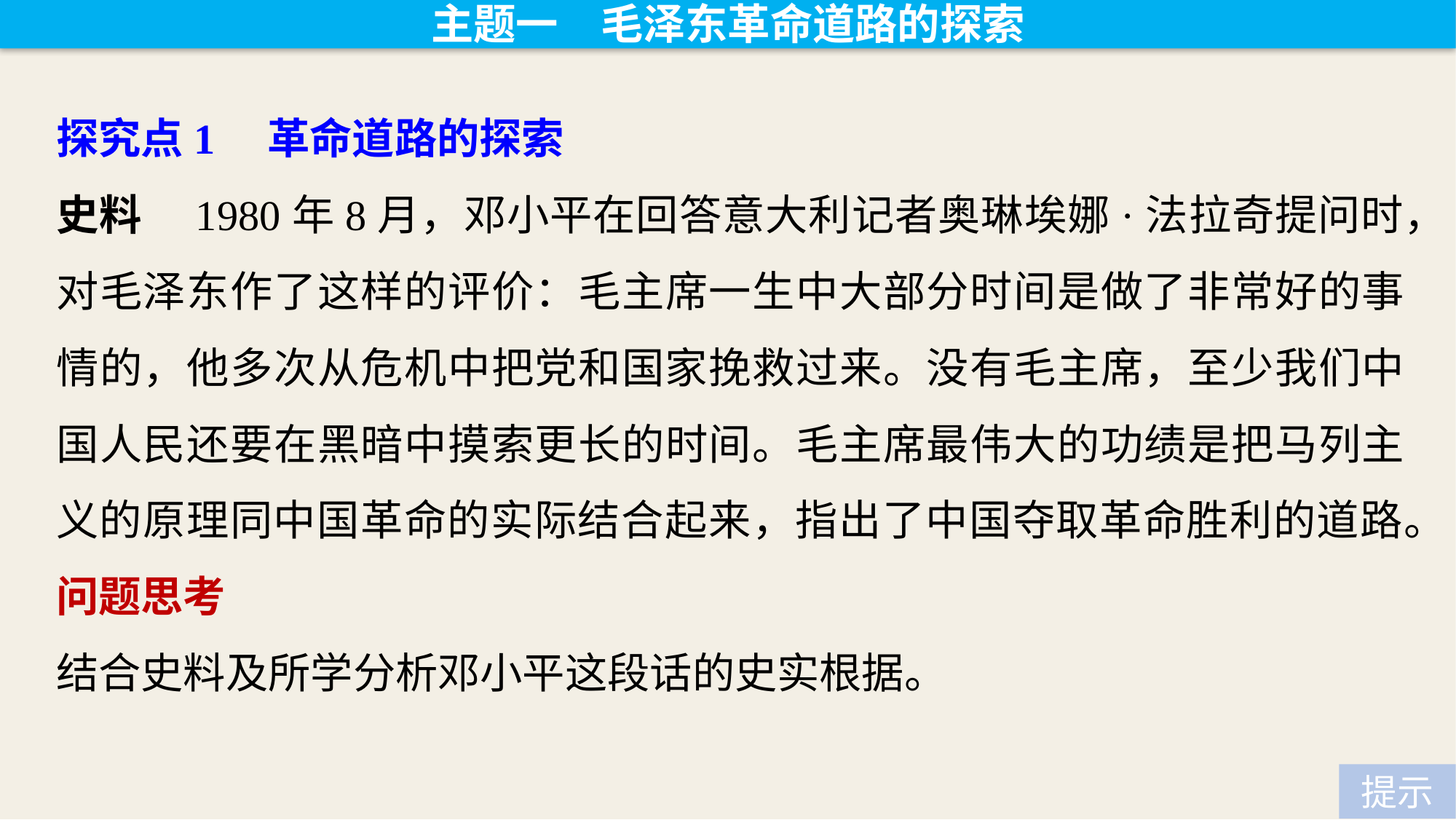

主题一　毛泽东革命道路的探索
探究点1　革命道路的探索
史料　1980年8月，邓小平在回答意大利记者奥琳埃娜·法拉奇提问时，对毛泽东作了这样的评价：毛主席一生中大部分时间是做了非常好的事情的，他多次从危机中把党和国家挽救过来。没有毛主席，至少我们中国人民还要在黑暗中摸索更长的时间。毛主席最伟大的功绩是把马列主义的原理同中国革命的实际结合起来，指出了中国夺取革命胜利的道路。
问题思考
结合史料及所学分析邓小平这段话的史实根据。
提示